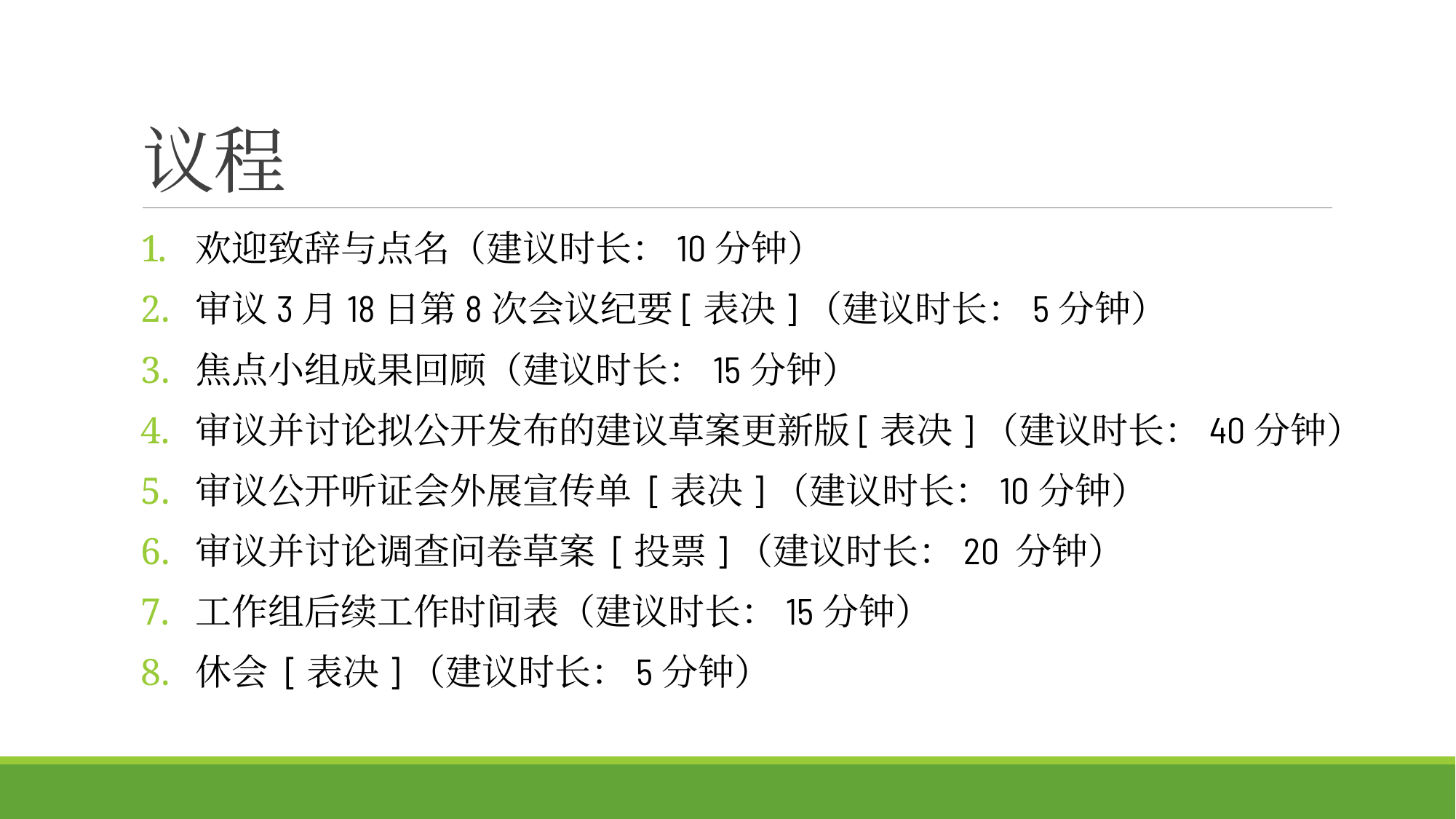

# 议程
欢迎致辞与点名（建议时长：10分钟）
审议3月18日第8次会议纪要[表决]（建议时长：5分钟）
焦点小组成果回顾（建议时长：15分钟）
审议并讨论拟公开发布的建议草案更新版[表决]（建议时长：40分钟）
审议公开听证会外展宣传单 [表决]（建议时长：10分钟）
审议并讨论调查问卷草案 [投票]（建议时长：20 分钟）
工作组后续工作时间表（建议时长：15分钟）
休会 [表决]（建议时长：5分钟）